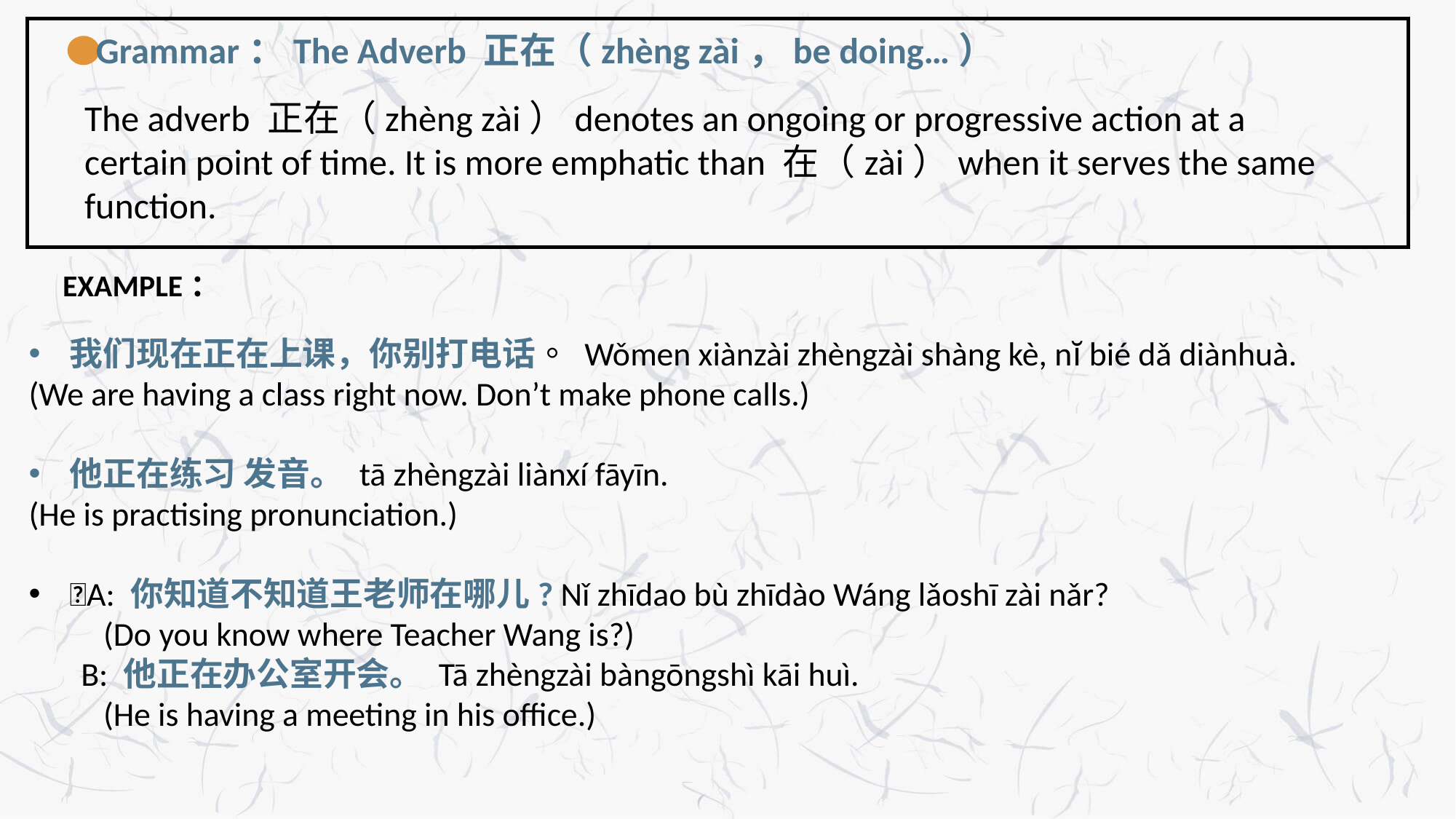

Grammar：The Adverb 正在（zhèng zài，be doing…）

The adverb 正在（zhèng zài）denotes an ongoing or progressive action at a certain point of time. It is more emphatic than 在（zài）when it serves the same function.
EXAMPLE：

我们现在正在上课，你别打电话。 Wǒmen xiànzài zhèngzài shàng kè, nĭ bié dǎ diànhuà.
(We are having a class right now. Don’t make phone calls.)

他正在练习 发音。 tā zhèngzài liànxí fāyīn.
(He is practising pronunciation.)

􏰃A: 你知道不知道王老师在哪儿? Nǐ zhīdao bù zhīdào Wáng lǎoshī zài nǎr?
          (Do you know where Teacher Wang is?)
       B: 他正在办公室开会。 Tā zhèngzài bàngōngshì kāi huì.
          (He is having a meeting in his office.)